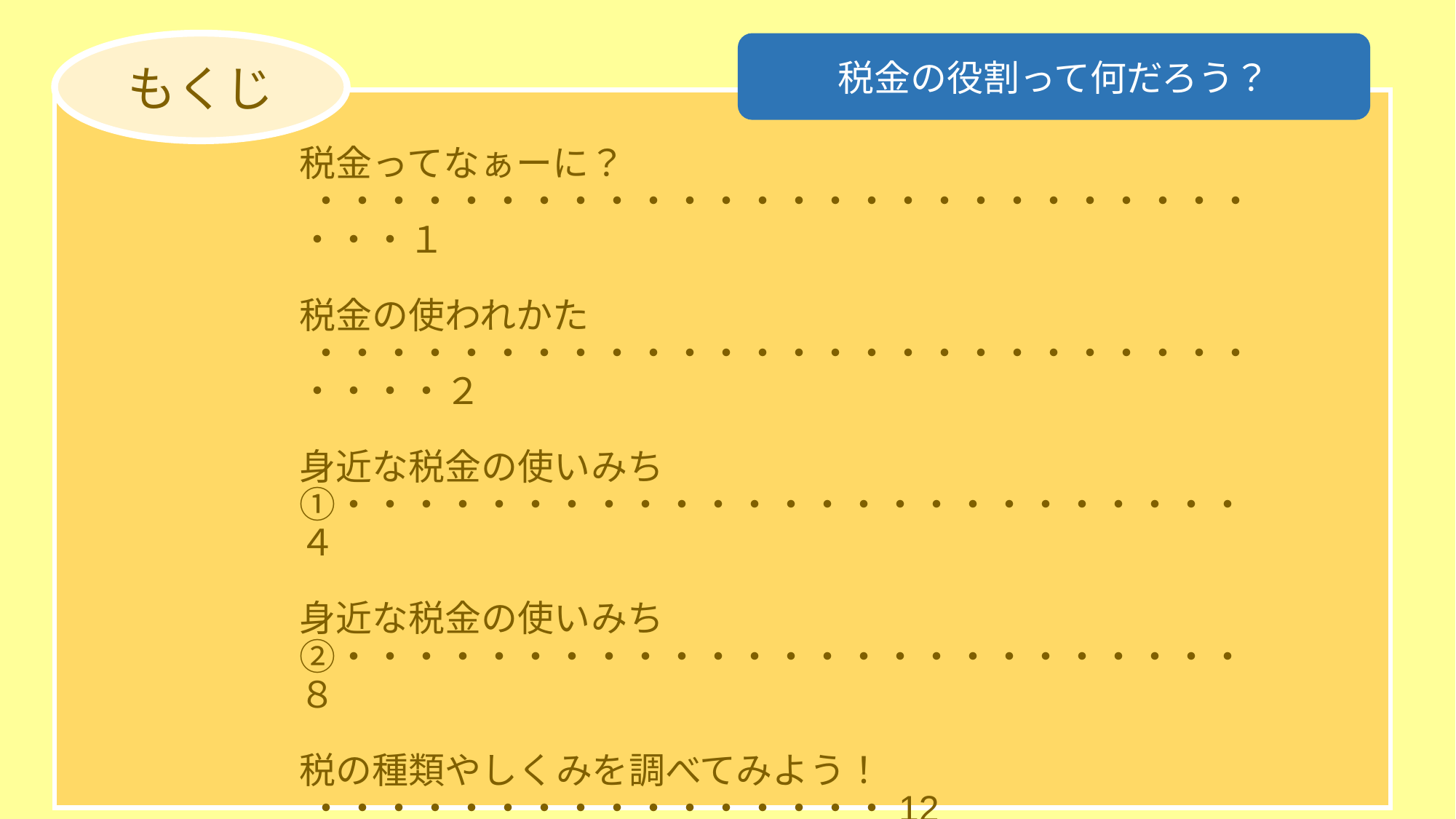

もくじ
税金の役割って何だろう？

税金ってなぁーに？ ・・・・・・・・・・・・・・・・・・・・・・・・・・・・・１

税金の使われかた ・・・・・・・・・・・・・・・・・・・・・・・・・・・・・・２

身近な税金の使いみち①・・・・・・・・・・・・・・・・・・・・・・・・・４

身近な税金の使いみち②・・・・・・・・・・・・・・・・・・・・・・・・・８

税の種類やしくみを調べてみよう！ ・・・・・・・・・・・・・・・・12

税の質問コーナー ・・・・・・・・・・・・・・・・・・・・・・・・・・・・・・13

わたしたちの町では、どのように使われているの？ ・・・15

わたしたちの町を見てみよう！・・・・・・・・・・・・・・・・・・・・17

税についてもっとくわしく知りたいときは？・・・・・・・・・・・19
2